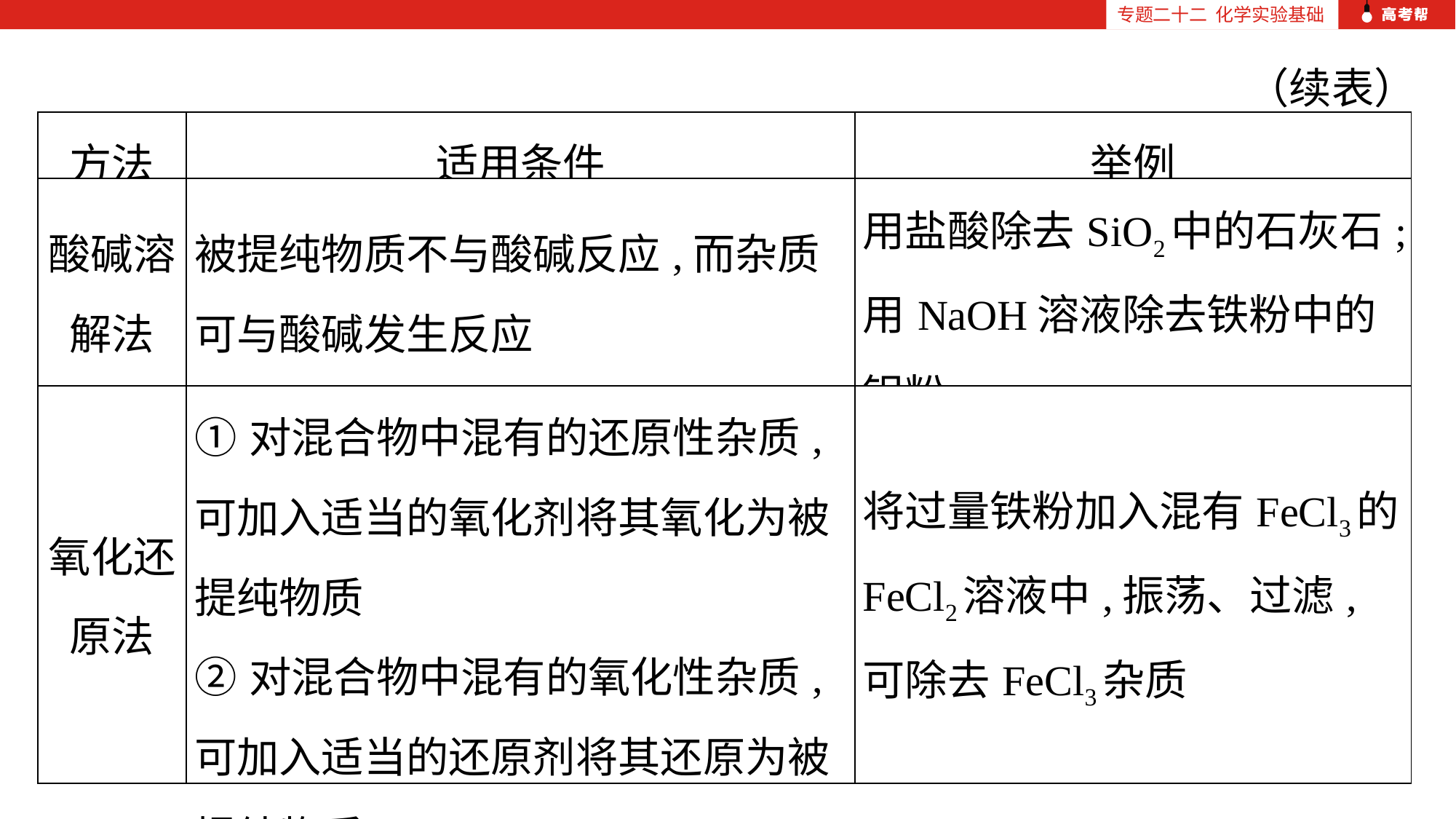

专题二十二  化学实验基础
（续表）
| 方法 | 适用条件 | 举例 |
| --- | --- | --- |
| 酸碱溶解法 | 被提纯物质不与酸碱反应,而杂质可与酸碱发生反应 | 用盐酸除去SiO2中的石灰石;用NaOH溶液除去铁粉中的铝粉 |
| 氧化还原法 | ①对混合物中混有的还原性杂质,可加入适当的氧化剂将其氧化为被提纯物质 ②对混合物中混有的氧化性杂质,可加入适当的还原剂将其还原为被提纯物质 | 将过量铁粉加入混有FeCl3的FeCl2溶液中,振荡、过滤,可除去FeCl3杂质 |